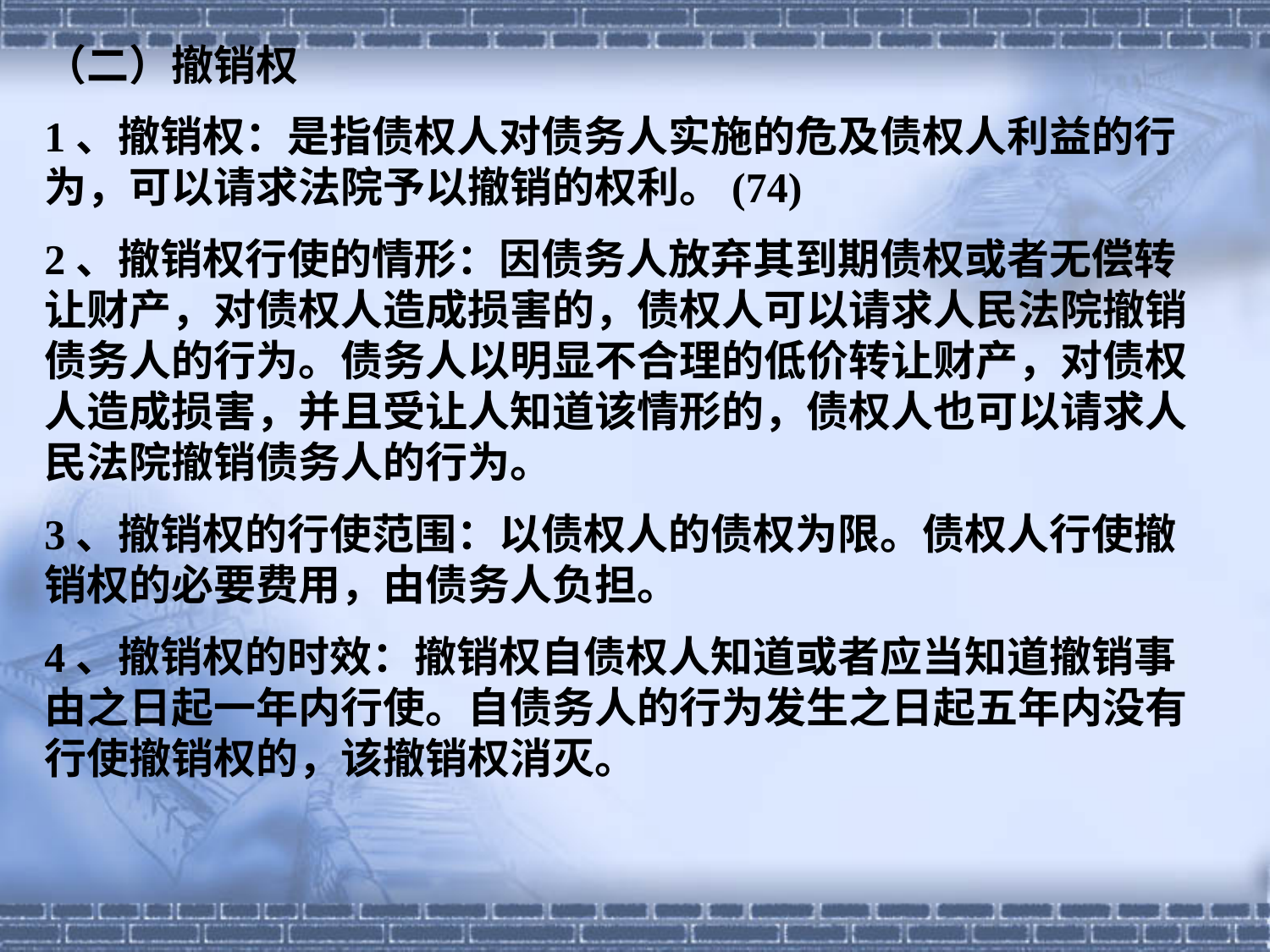

（二）撤销权
1、撤销权：是指债权人对债务人实施的危及债权人利益的行为，可以请求法院予以撤销的权利。(74)
2、撤销权行使的情形：因债务人放弃其到期债权或者无偿转让财产，对债权人造成损害的，债权人可以请求人民法院撤销债务人的行为。债务人以明显不合理的低价转让财产，对债权人造成损害，并且受让人知道该情形的，债权人也可以请求人民法院撤销债务人的行为。
3、撤销权的行使范围：以债权人的债权为限。债权人行使撤销权的必要费用，由债务人负担。
4、撤销权的时效：撤销权自债权人知道或者应当知道撤销事由之日起一年内行使。自债务人的行为发生之日起五年内没有行使撤销权的，该撤销权消灭。